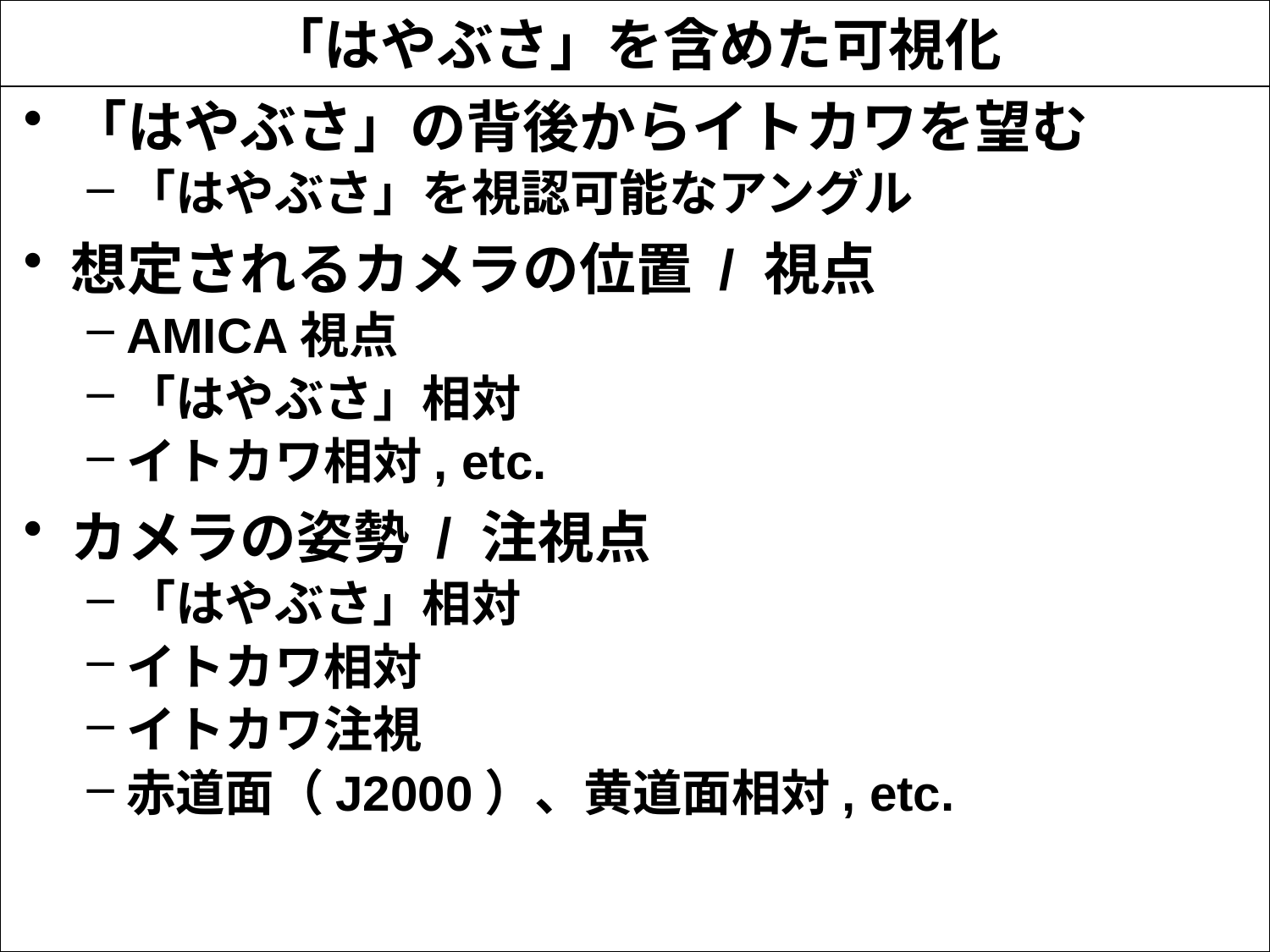

# 「はやぶさ」を含めた可視化
「はやぶさ」の背後からイトカワを望む
「はやぶさ」を視認可能なアングル
想定されるカメラの位置 / 視点
AMICA視点
「はやぶさ」相対
イトカワ相対, etc.
カメラの姿勢 / 注視点
「はやぶさ」相対
イトカワ相対
イトカワ注視
赤道面（J2000）、黄道面相対, etc.